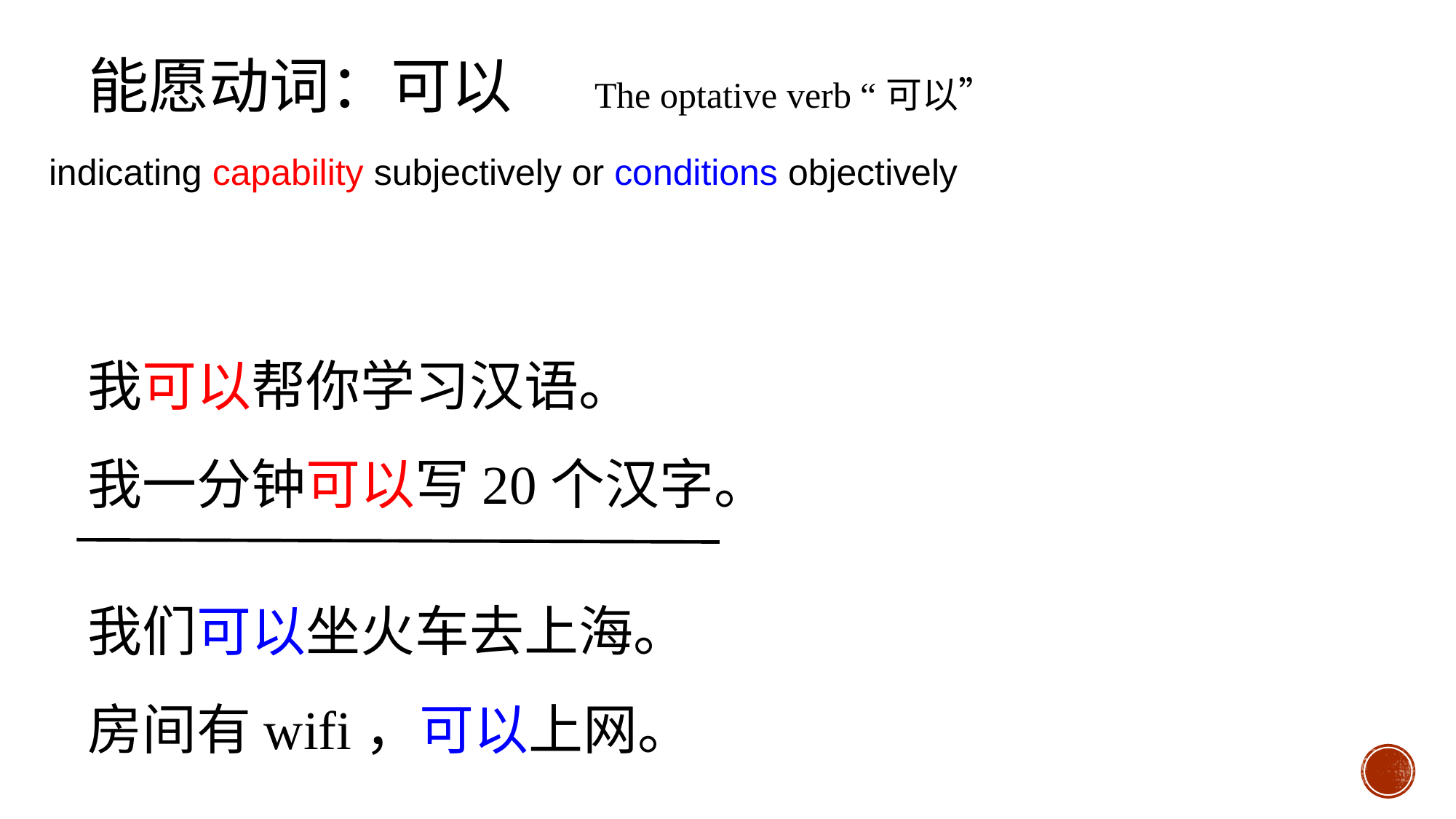

能愿动词：可以     The optative verb “可以”
indicating capability subjectively or conditions objectively
我可以帮你学习汉语。
我一分钟可以写20个汉字。

我们可以坐火车去上海。
房间有wifi，可以上网。